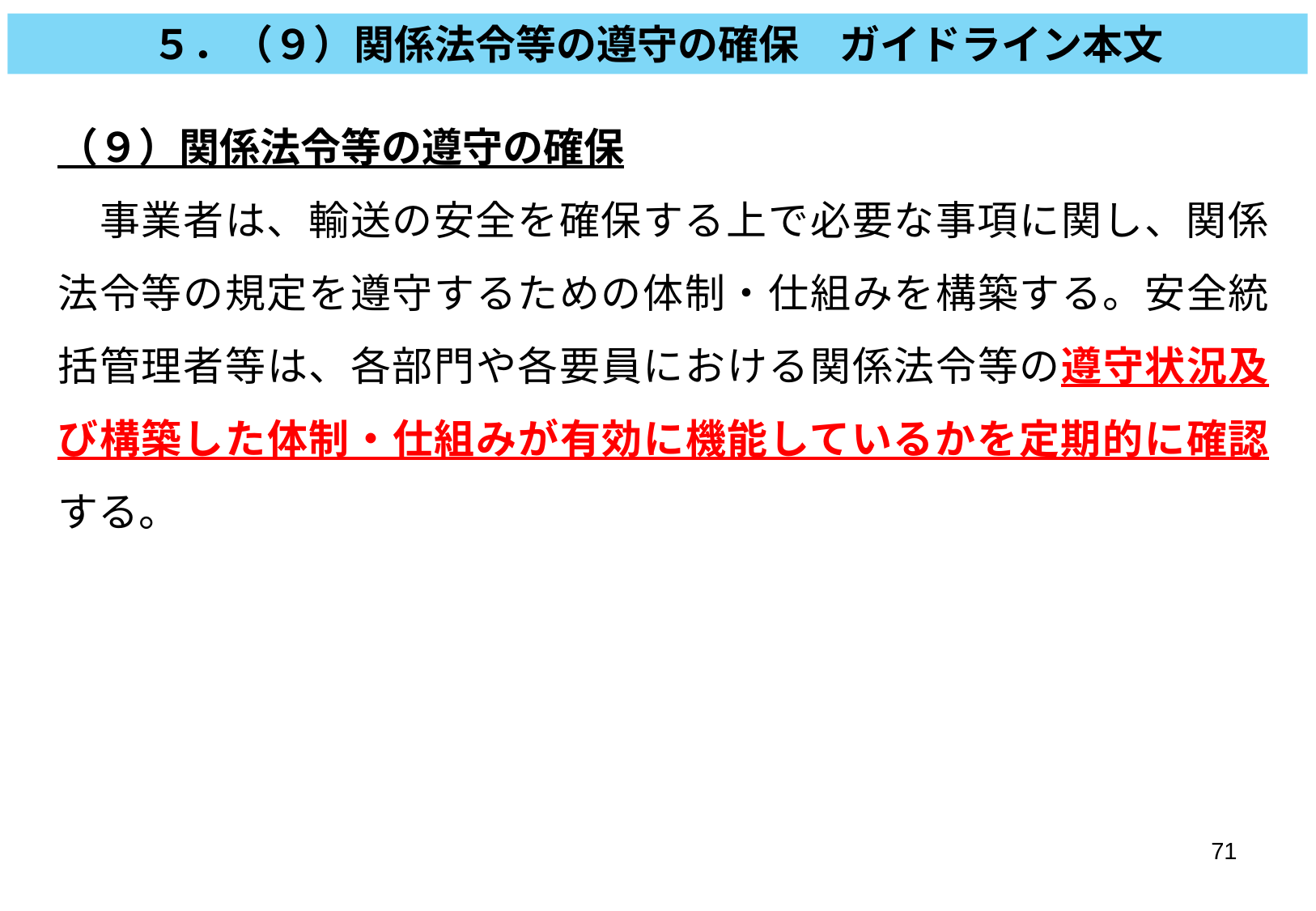

５．（９）関係法令等の遵守の確保　ガイドライン本文
（９）関係法令等の遵守の確保
　事業者は、輸送の安全を確保する上で必要な事項に関し、関係法令等の規定を遵守するための体制・仕組みを構築する。安全統括管理者等は、各部門や各要員における関係法令等の遵守状況及び構築した体制・仕組みが有効に機能しているかを定期的に確認する。
71